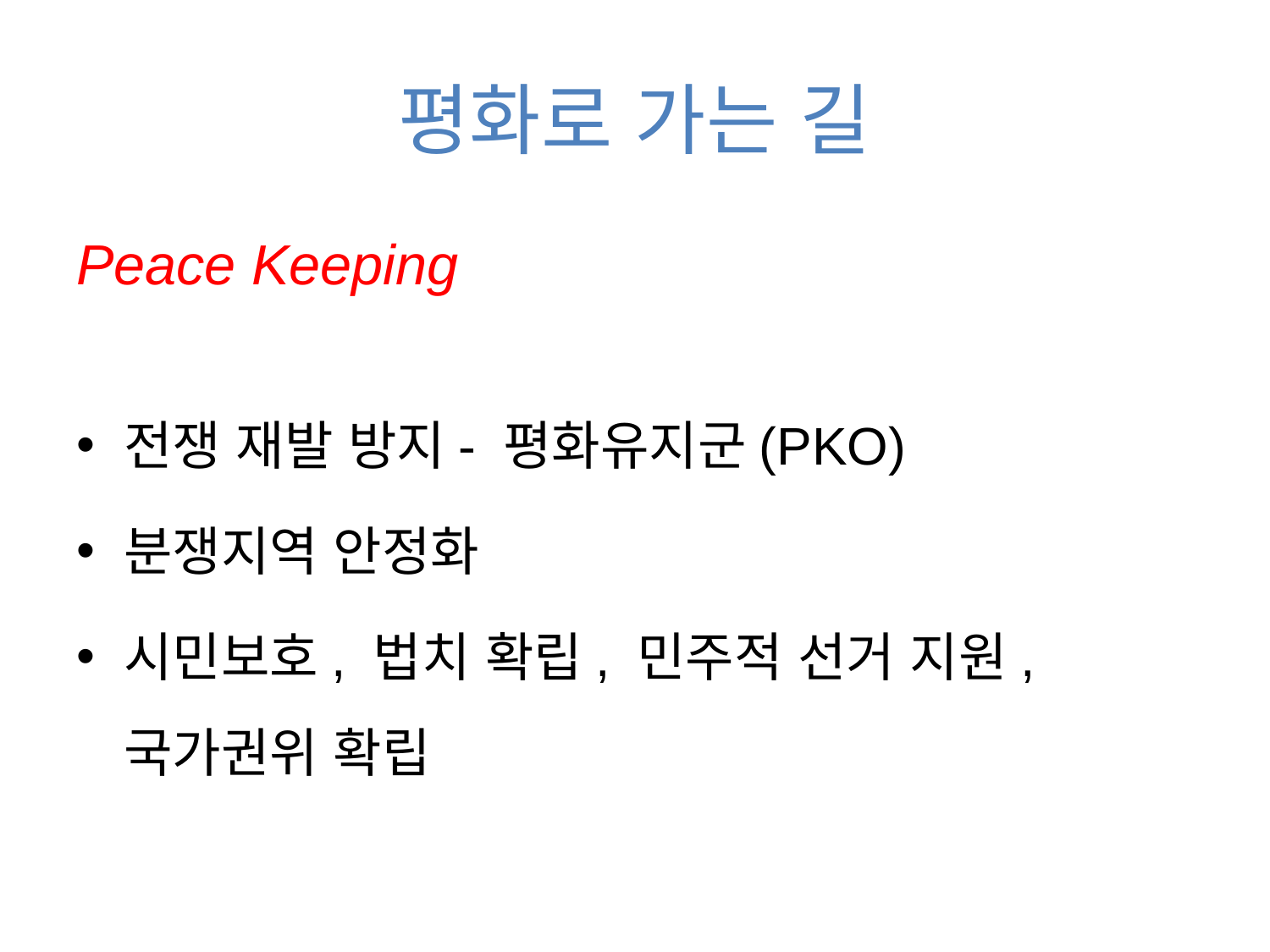

# 평화로 가는 길
Peace Keeping

전쟁 재발 방지- 평화유지군(PKO)
분쟁지역 안정화
시민보호, 법치 확립, 민주적 선거 지원, 국가권위 확립